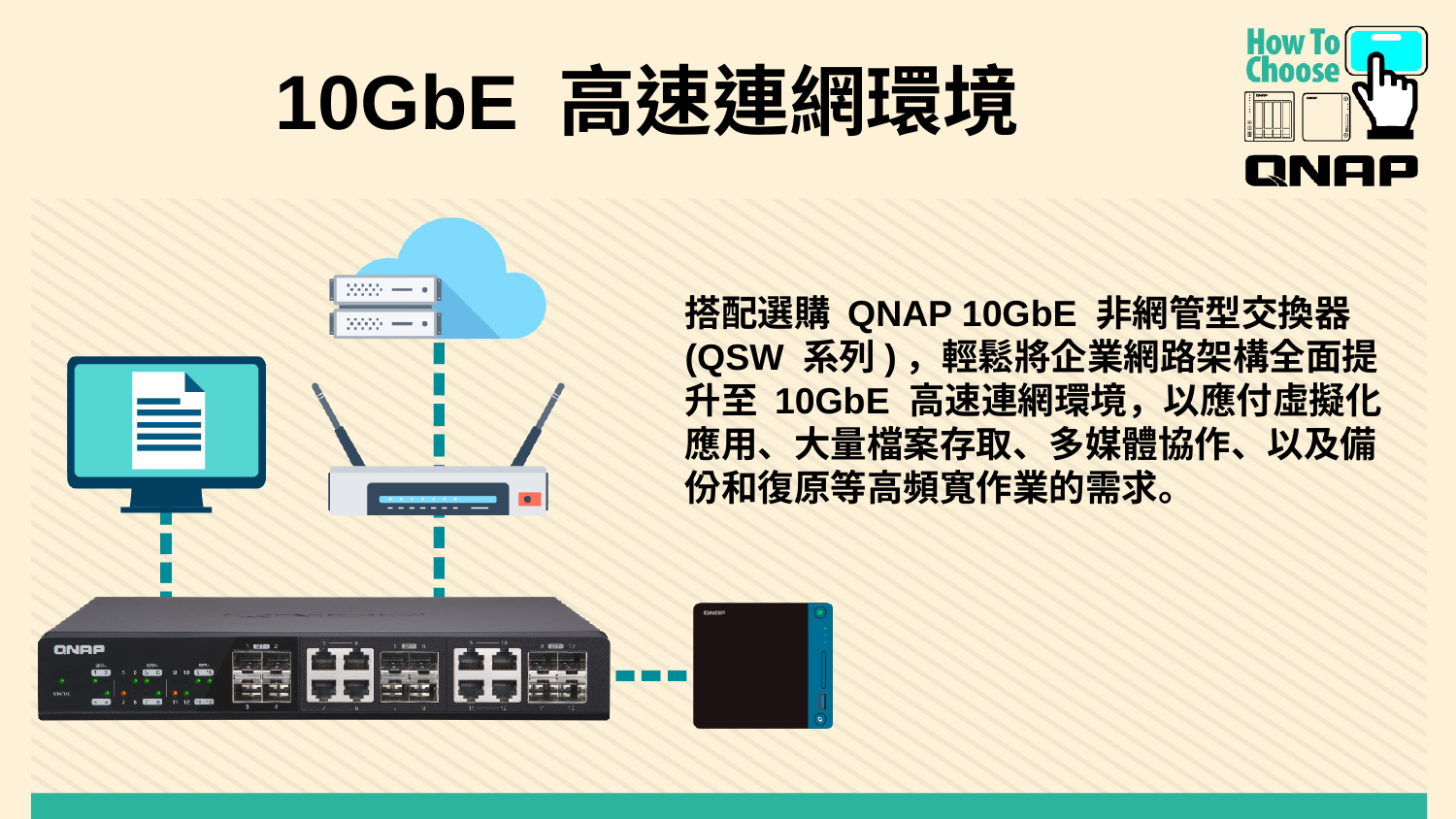

10GbE 高速連網環境
搭配選購 QNAP 10GbE 非網管型交換器(QSW 系列)，輕鬆將企業網路架構全面提升至 10GbE 高速連網環境，以應付虛擬化應用、大量檔案存取、多媒體協作、以及備份和復原等高頻寬作業的需求。